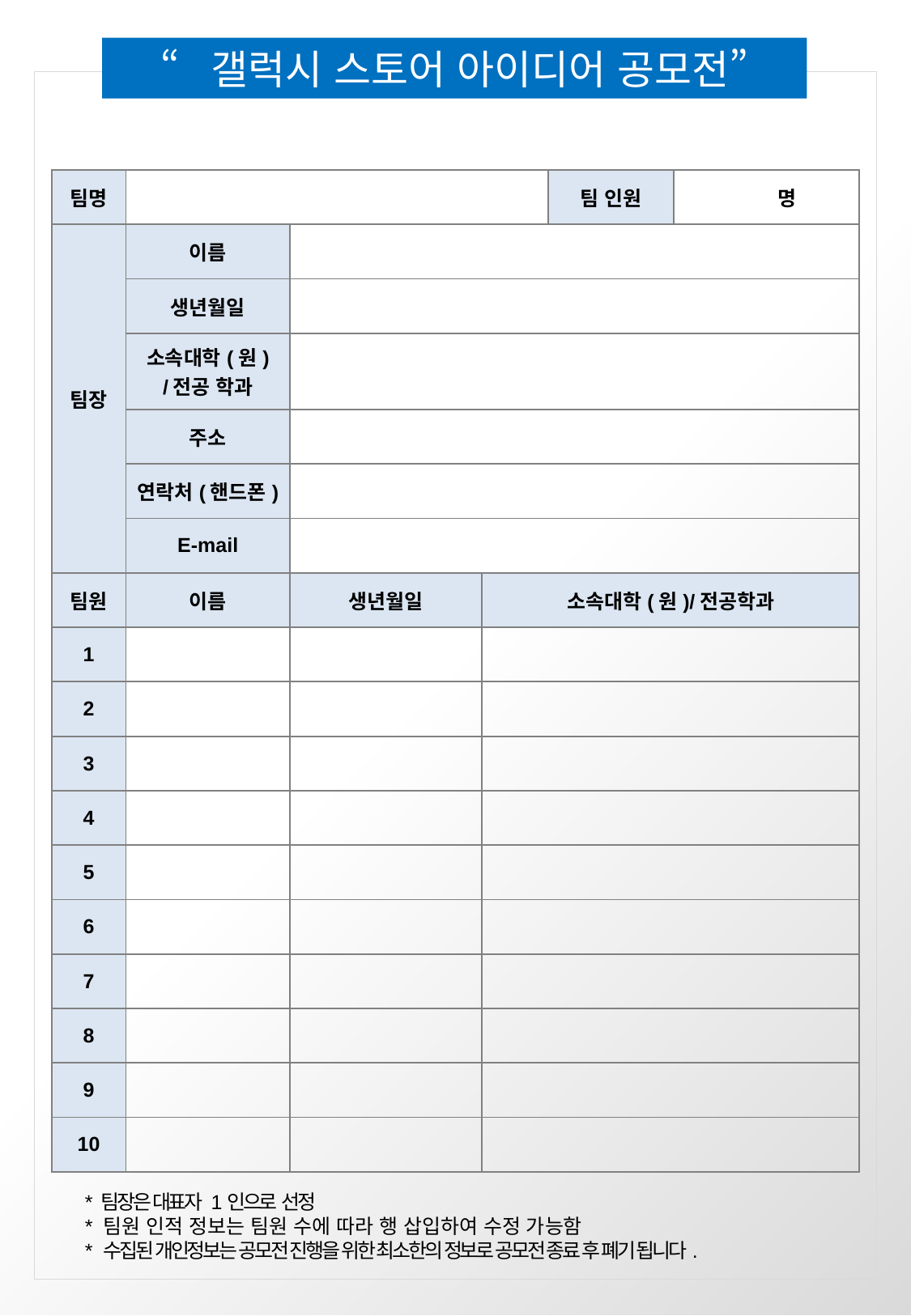

| 팀명 |  |  |  | 팀 인원 | 명 |
| --- | --- | --- | --- | --- | --- |
| 팀장 | 이름 |  |  |  |  |
|  | 생년월일 |  |  |  |  |
|  | 소속대학(원) /전공 학과 |  |  |  |  |
|  | 주소 |  |  |  |  |
|  | 연락처(핸드폰) |  |  |  |  |
|  | E-mail |  |  |  |  |
| 팀원 | 이름 | 생년월일 | 소속대학(원)/전공학과 |  |  |
| 1 |  |  |  |  |  |
| 2 |  |  |  |  |  |
| 3 |  |  |  |  |  |
| 4 |  |  |  |  |  |
| 5 |  |  |  |  |  |
| 6 |  |  |  |  |  |
| 7 |  |  |  |  |  |
| 8 |  |  |  |  |  |
| 9 |  |  |  |  |  |
| 10 |  |  |  |  |  |
* 팀장은 대표자 1인으로  선정
* 팀원 인적 정보는 팀원 수에 따라 행 삽입하여 수정 가능함
* 수집된 개인정보는 공모전 진행을 위한 최소한의 정보로 공모전 종료 후 폐기 됩니다.